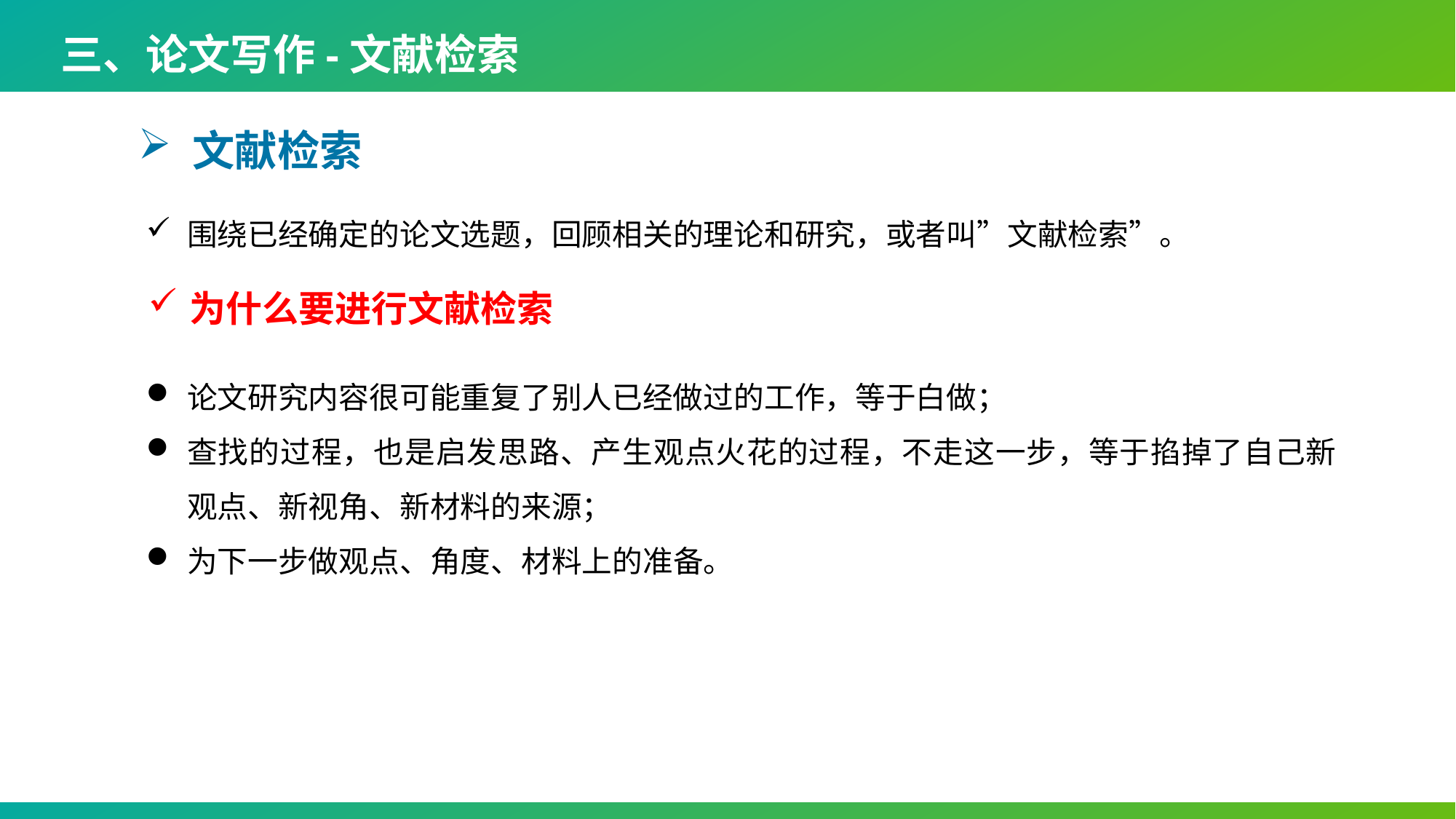

三、论文写作-文献检索
文献检索
围绕已经确定的论文选题，回顾相关的理论和研究，或者叫”文献检索”。
为什么要进行文献检索
论文研究内容很可能重复了别人已经做过的工作，等于白做；
查找的过程，也是启发思路、产生观点火花的过程，不走这一步，等于掐掉了自己新观点、新视角、新材料的来源；
为下一步做观点、角度、材料上的准备。